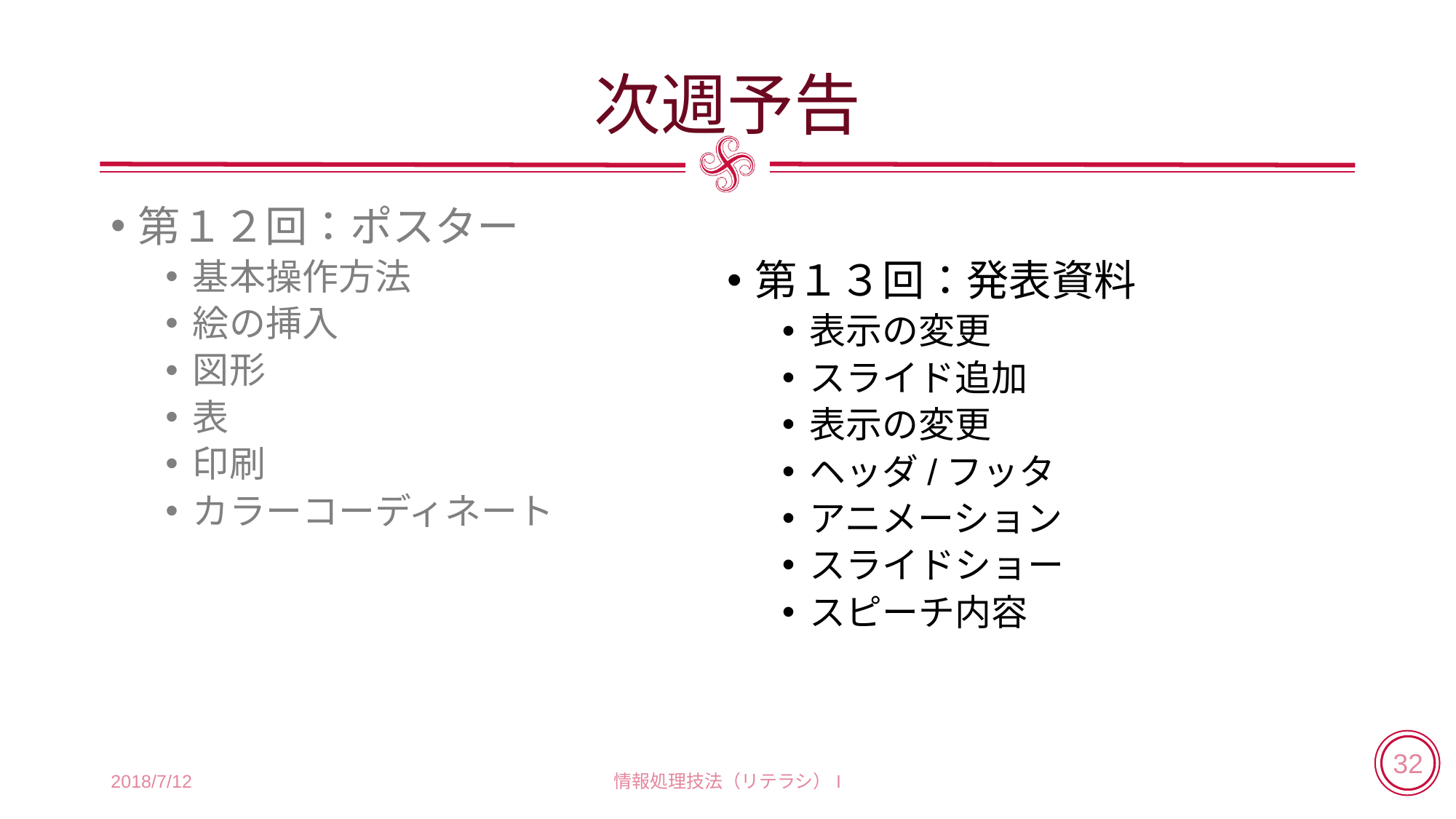

# 次週予告
第１２回：ポスター
基本操作方法
絵の挿入
図形
表
印刷
カラーコーディネート

第１３回：発表資料
表示の変更
スライド追加
表示の変更
ヘッダ/フッタ
アニメーション
スライドショー
スピーチ内容
2018/7/12
情報処理技法（リテラシ）I